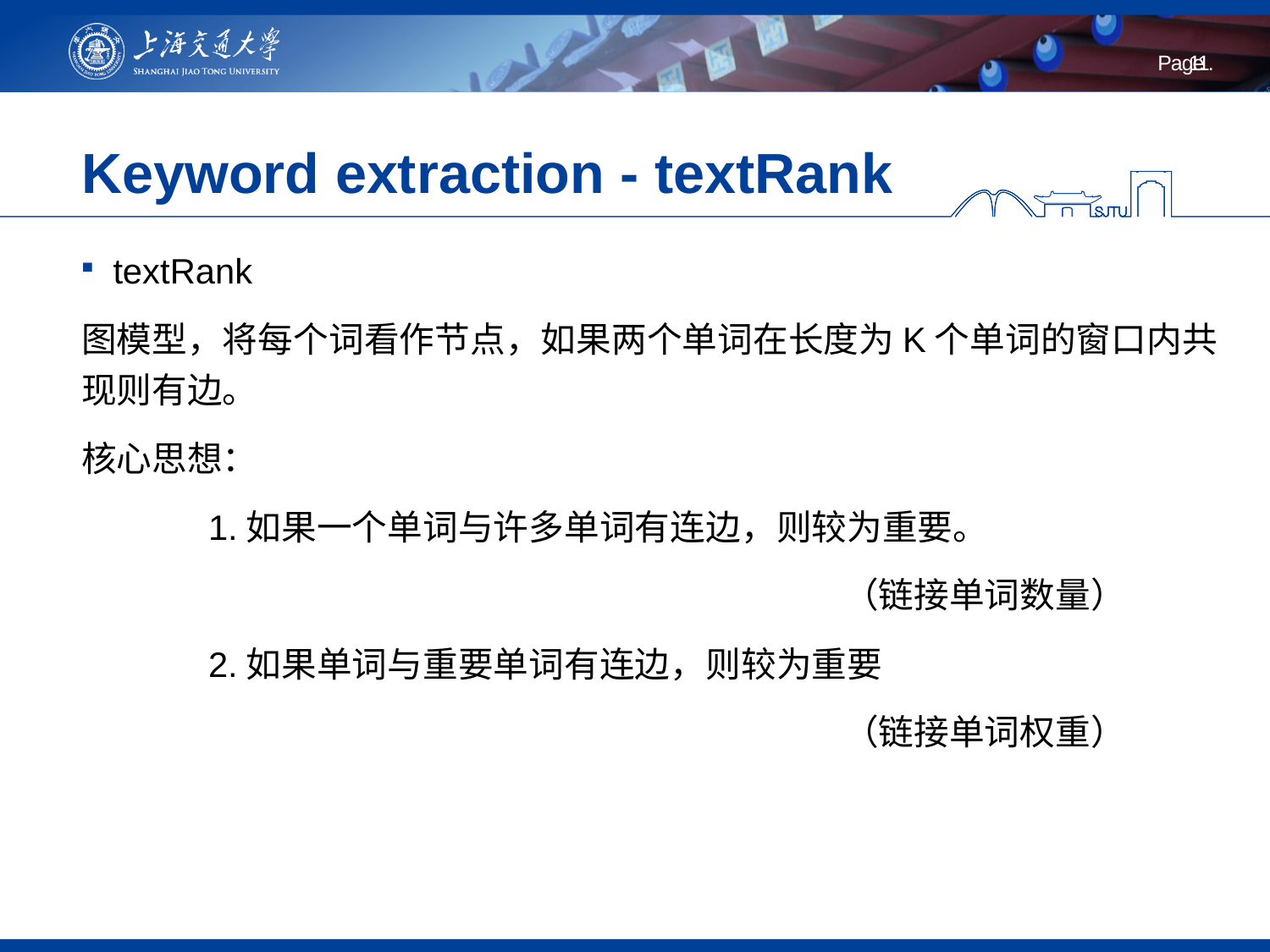

# Keyword extraction - textRank
textRank
图模型，将每个词看作节点，如果两个单词在长度为K个单词的窗口内共现则有边。
核心思想：
	1.如果一个单词与许多单词有连边，则较为重要。
						（链接单词数量）
	2.如果单词与重要单词有连边，则较为重要
						（链接单词权重）